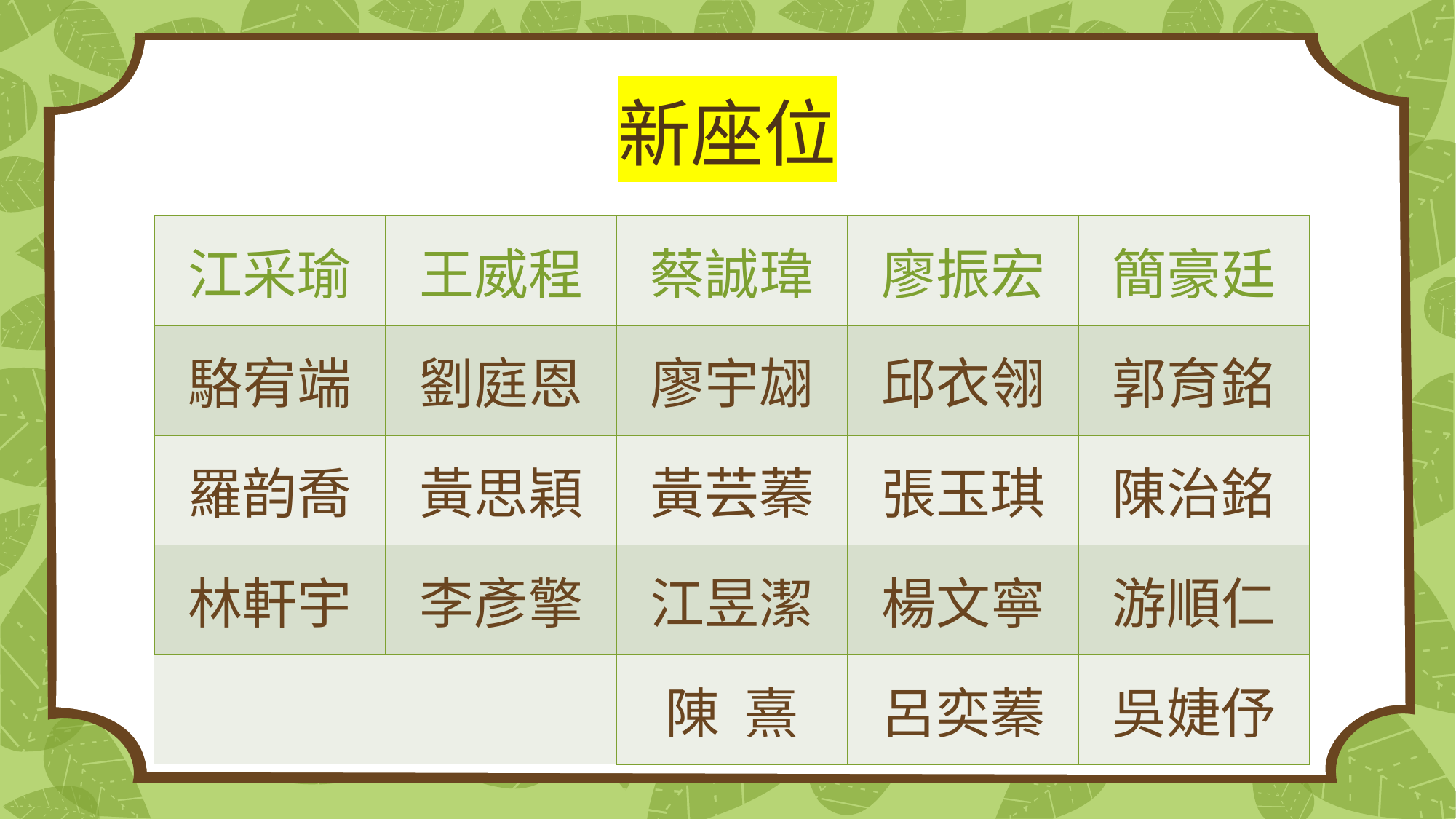

# 新座位
| 江采瑜 | 王威程 | 蔡誠瑋 | 廖振宏 | 簡豪廷 |
| --- | --- | --- | --- | --- |
| 駱宥端 | 劉庭恩 | 廖宇翃 | 邱衣翎 | 郭育銘 |
| 羅韵喬 | 黃思穎 | 黃芸蓁 | 張玉琪 | 陳治銘 |
| 林軒宇 | 李彥擎 | 江昱潔 | 楊文寧 | 游順仁 |
|  |  | 陳 熹 | 呂奕蓁 | 吳婕伃 |